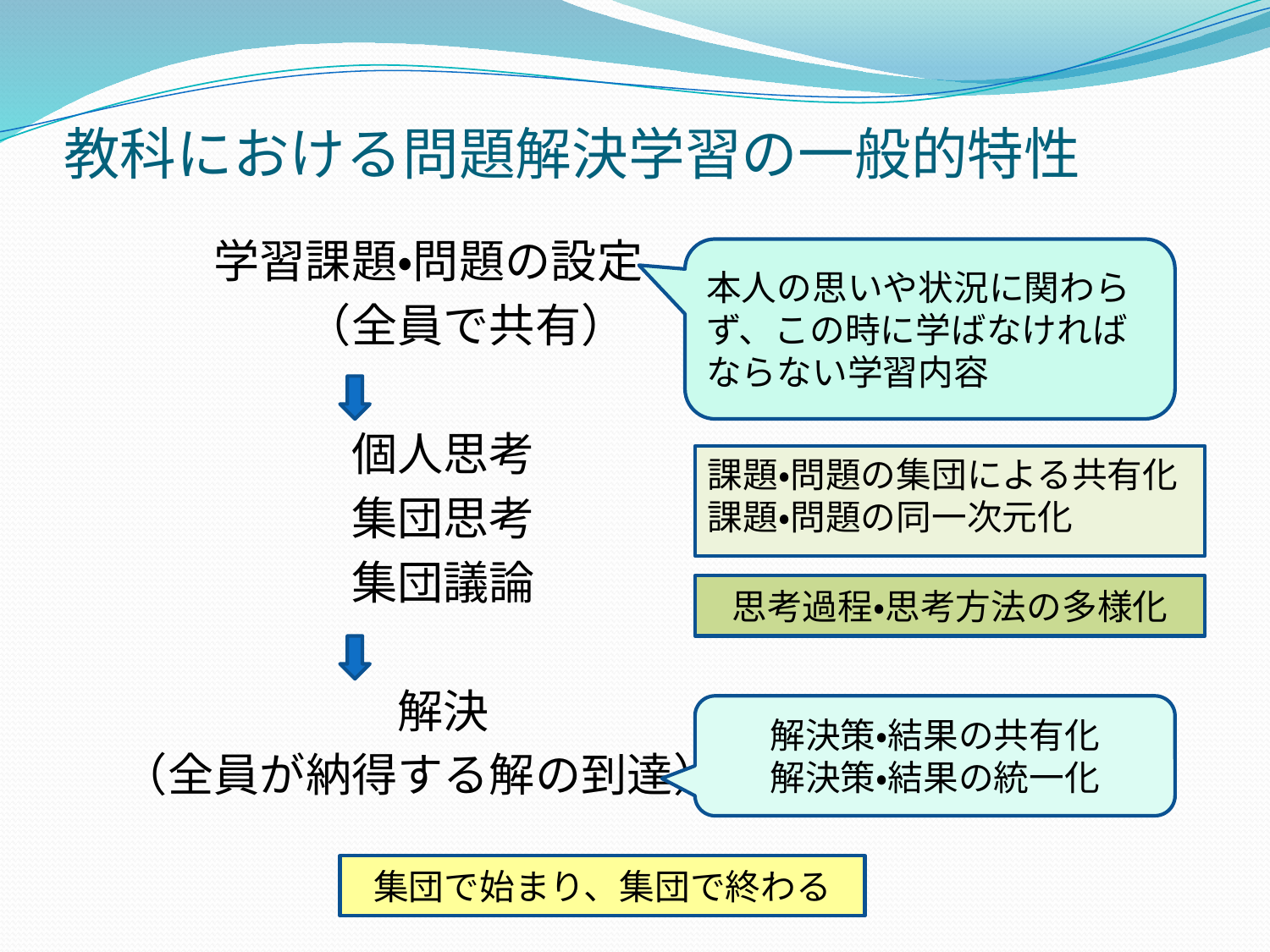

# 教科における問題解決学習の一般的特性
　　　学習課題・問題の設定
　　　　　（全員で共有）

　　　　　　個人思考
　　　　　　集団思考
　　　　　　集団議論

　　　　　　　解決
　（全員が納得する解の到達）
本人の思いや状況に関わらず、この時に学ばなければならない学習内容

課題・問題の集団による共有化
課題・問題の同一次元化

思考過程・思考方法の多様化

解決策・結果の共有化
解決策・結果の統一化
集団で始まり、集団で終わる